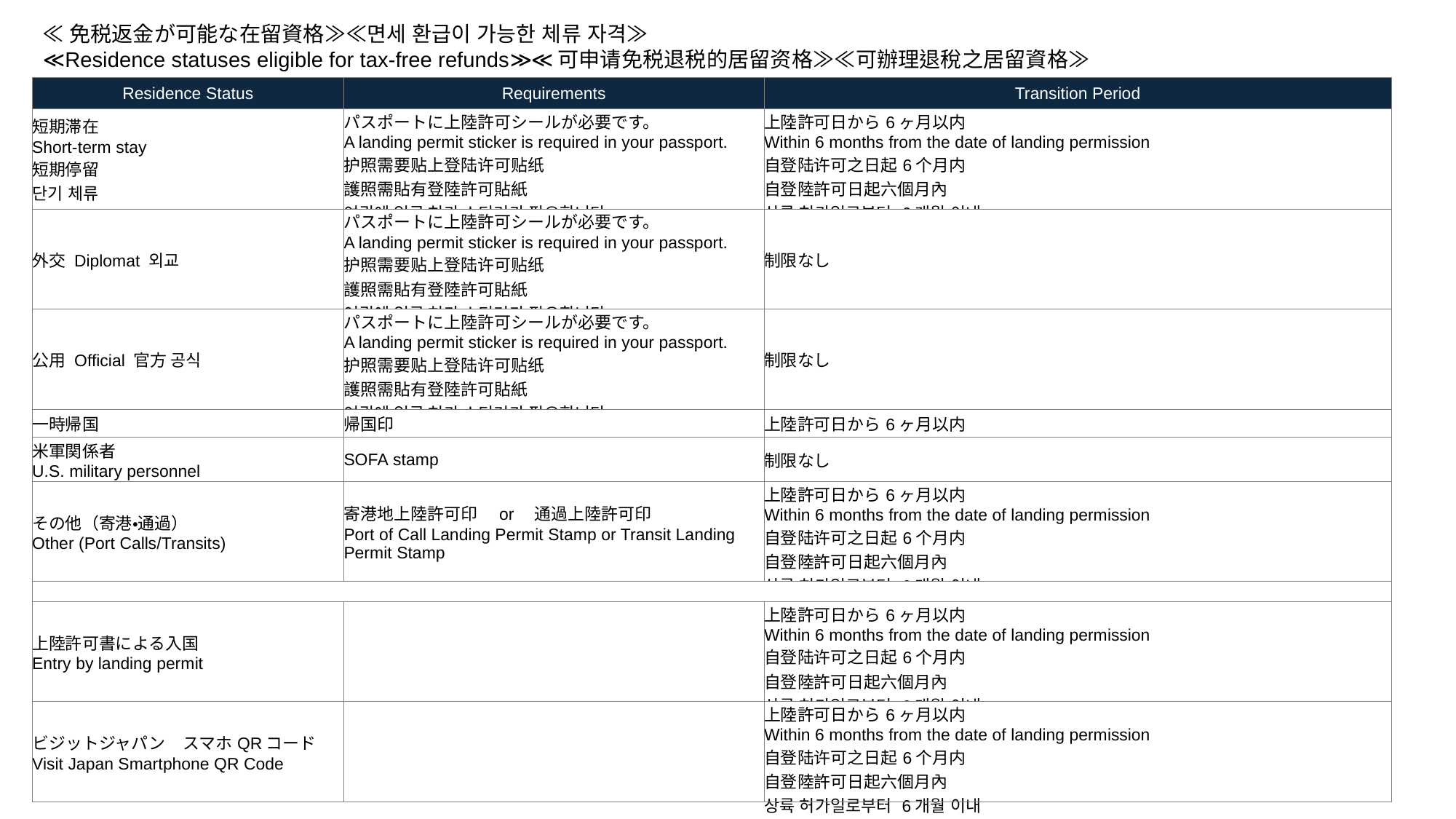

≪免税返金が可能な在留資格≫≪면세 환급이 가능한 체류 자격≫
≪Residence statuses eligible for tax-free refunds≫≪可申请免税退税的居留资格≫≪可辦理退稅之居留資格≫
| Residence Status | Requirements | Transition Period |
| --- | --- | --- |
| 短期滞在 Short-term stay 短期停留 단기 체류 | パスポートに上陸許可シールが必要です。 A landing permit sticker is required in your passport. 护照需要贴上登陆许可贴纸 護照需貼有登陸許可貼紙 여권에 입국 허가 스티커가 필요합니다. | 上陸許可日から6ヶ月以内 Within 6 months from the date of landing permission 自登陆许可之日起6个月内 自登陸許可日起六個月內 상륙 허가일로부터 6개월 이내 |
| 外交 Diplomat 외교 | パスポートに上陸許可シールが必要です。 A landing permit sticker is required in your passport. 护照需要贴上登陆许可贴纸 護照需貼有登陸許可貼紙 여권에 입국 허가 스티커가 필요합니다. | 制限なし |
| 公用 Official 官方 공식 | パスポートに上陸許可シールが必要です。 A landing permit sticker is required in your passport. 护照需要贴上登陆许可贴纸 護照需貼有登陸許可貼紙 여권에 입국 허가 스티커가 필요합니다. | 制限なし |
| 一時帰国 | 帰国印 | 上陸許可日から6ヶ月以内 |
| 米軍関係者 U.S. military personnel | SOFA stamp | 制限なし |
| その他（寄港・通過） Other (Port Calls/Transits) | 寄港地上陸許可印　or　通過上陸許可印 Port of Call Landing Permit Stamp or Transit Landing Permit Stamp | 上陸許可日から6ヶ月以内 Within 6 months from the date of landing permission 自登陆许可之日起6个月内 自登陸許可日起六個月內 상륙 허가일로부터 6개월 이내 |
|  |  |  |
| 上陸許可書による入国 Entry by landing permit |  | 上陸許可日から6ヶ月以内 Within 6 months from the date of landing permission 自登陆许可之日起6个月内 自登陸許可日起六個月內 상륙 허가일로부터 6개월 이내 |
| ビジットジャパン　スマホQRコード Visit Japan Smartphone QR Code |  | 上陸許可日から6ヶ月以内 Within 6 months from the date of landing permission 自登陆许可之日起6个月内 自登陸許可日起六個月內 상륙 허가일로부터 6개월 이내 |